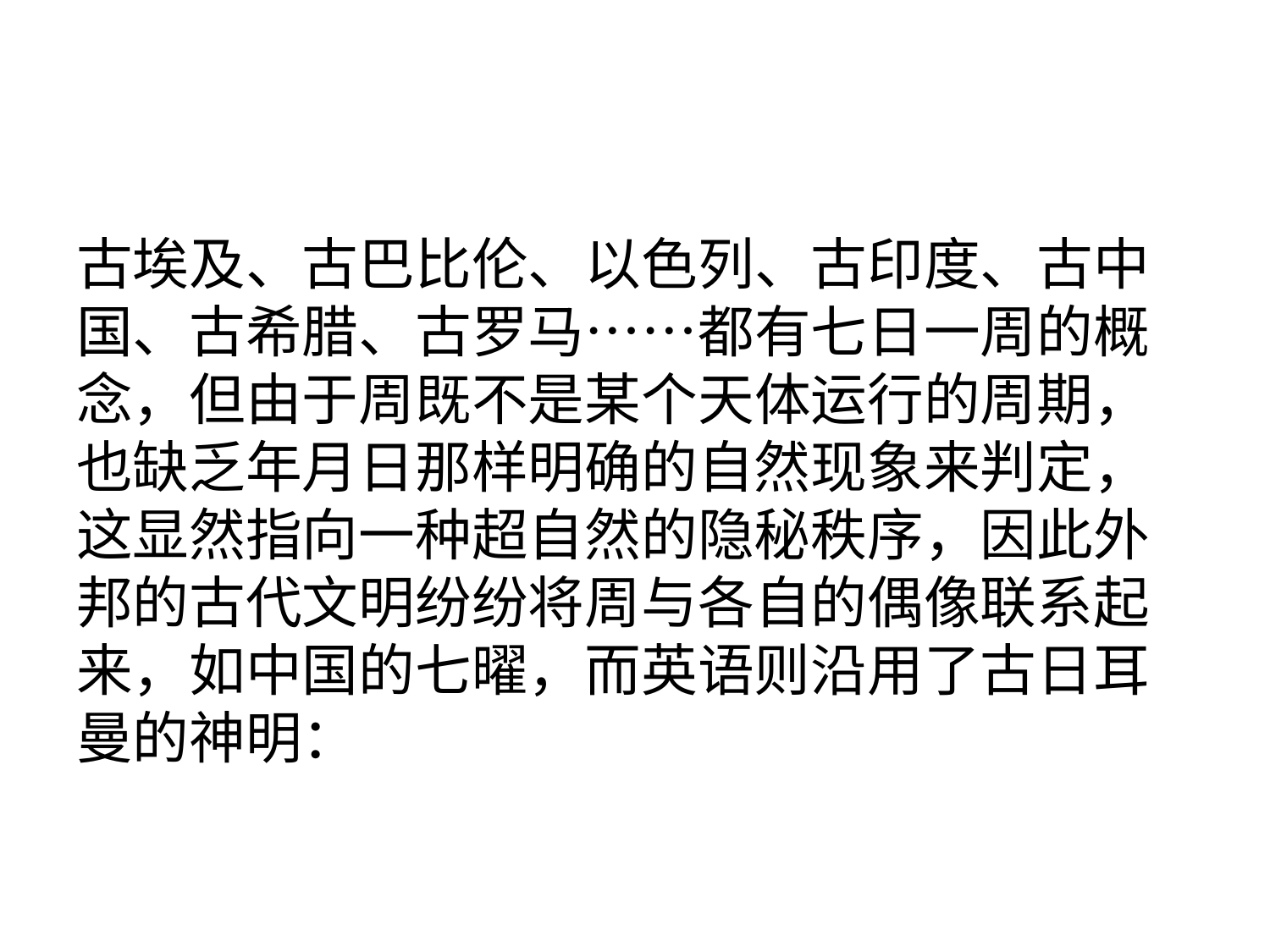

#
古埃及、古巴比伦、以色列、古印度、古中国、古希腊、古罗马……都有七日一周的概念，但由于周既不是某个天体运行的周期，也缺乏年月日那样明确的自然现象来判定，这显然指向一种超自然的隐秘秩序，因此外邦的古代文明纷纷将周与各自的偶像联系起来，如中国的七曜，而英语则沿用了古日耳曼的神明：